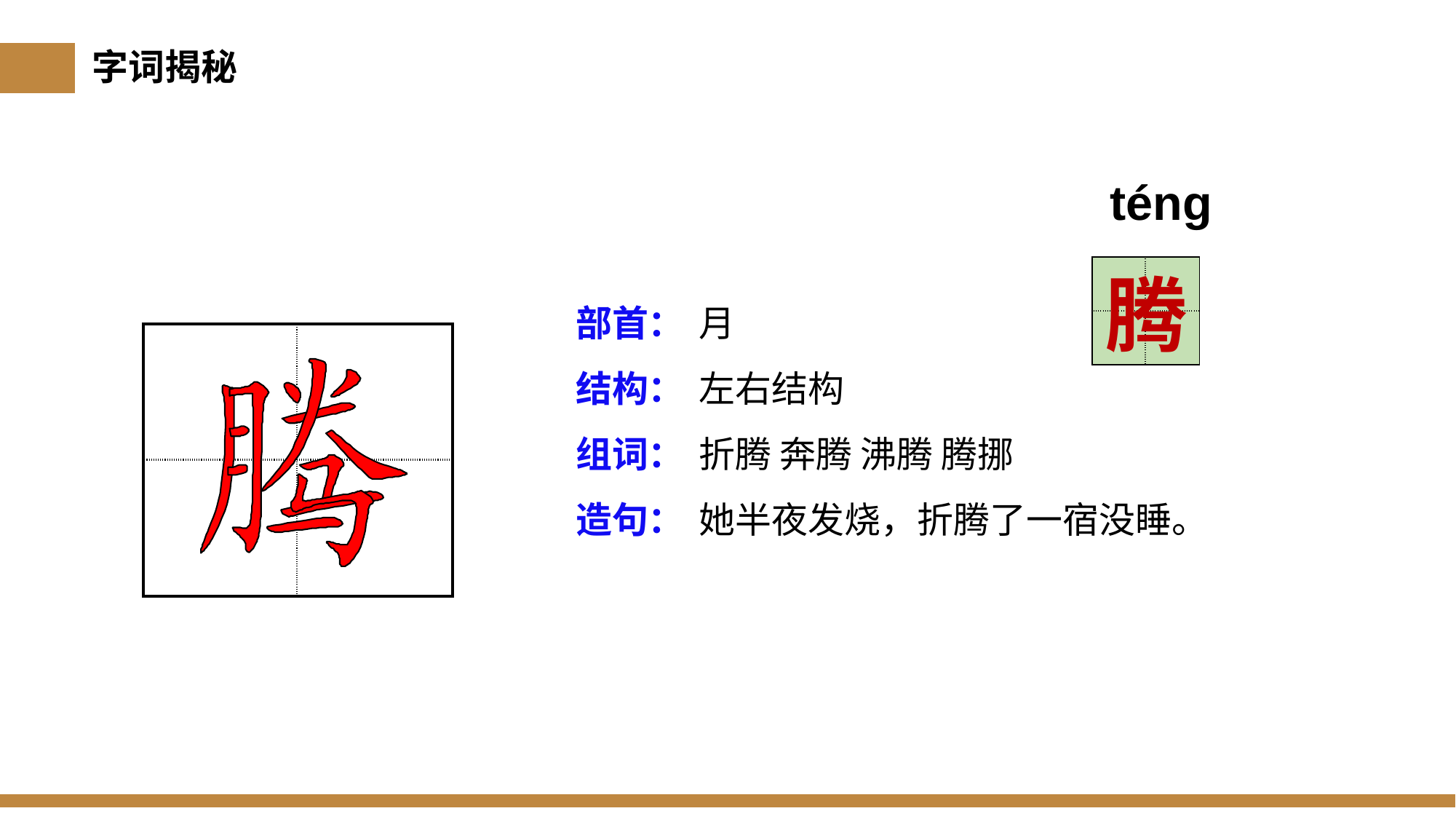

字词揭秘
téng
|  |  |
| --- | --- |
|  |  |
腾
部首：
结构：
组词：
造句：
月
左右结构
折腾 奔腾 沸腾 腾挪
她半夜发烧，折腾了一宿没睡。
|  |  |
| --- | --- |
|  |  |